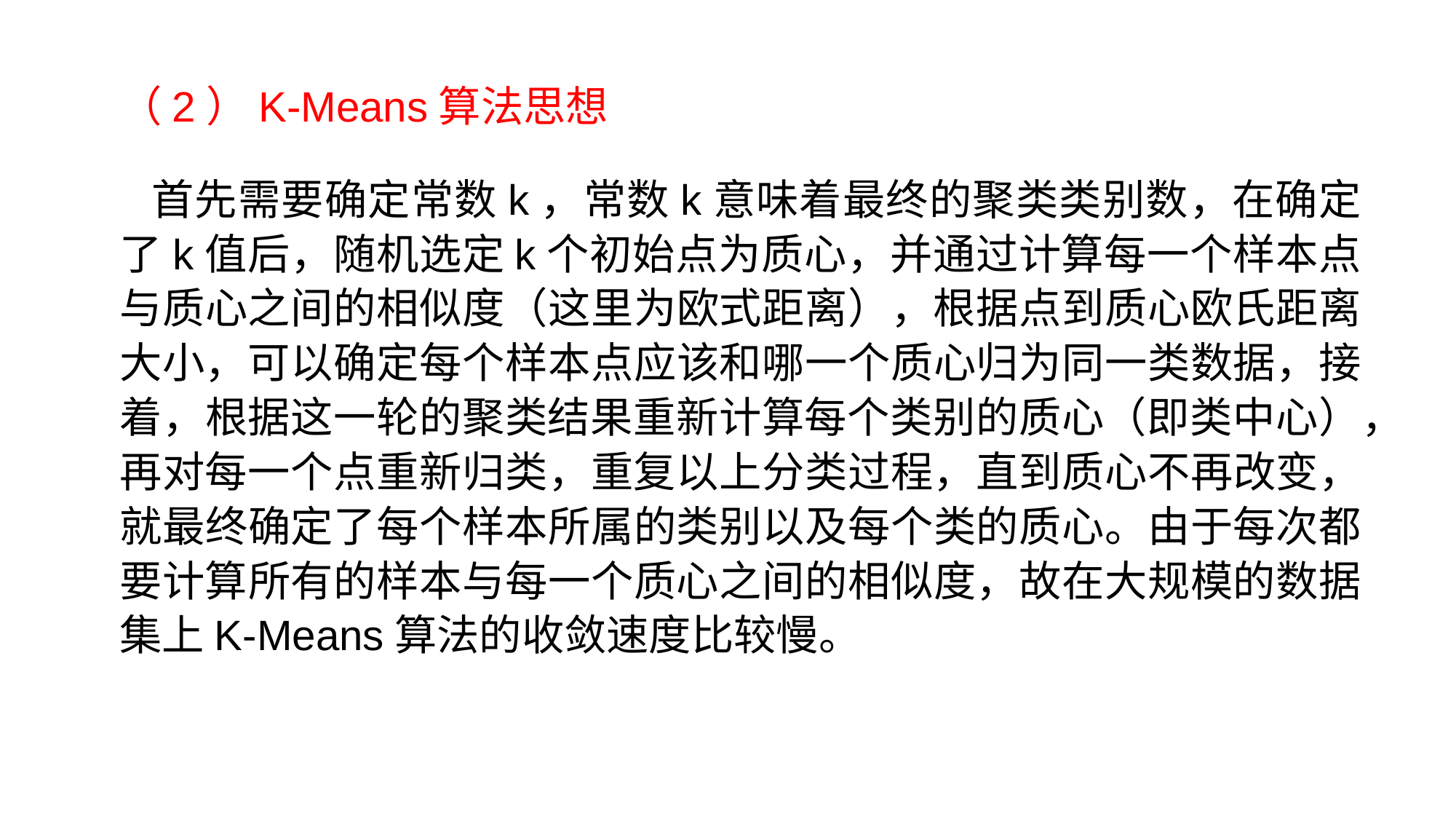

（2）K-Means算法思想
首先需要确定常数k，常数k意味着最终的聚类类别数，在确定了k值后，随机选定k个初始点为质心，并通过计算每一个样本点与质心之间的相似度（这里为欧式距离），根据点到质心欧氏距离大小，可以确定每个样本点应该和哪一个质心归为同一类数据，接着，根据这一轮的聚类结果重新计算每个类别的质心（即类中心），再对每一个点重新归类，重复以上分类过程，直到质心不再改变，就最终确定了每个样本所属的类别以及每个类的质心。由于每次都要计算所有的样本与每一个质心之间的相似度，故在大规模的数据集上K-Means算法的收敛速度比较慢。